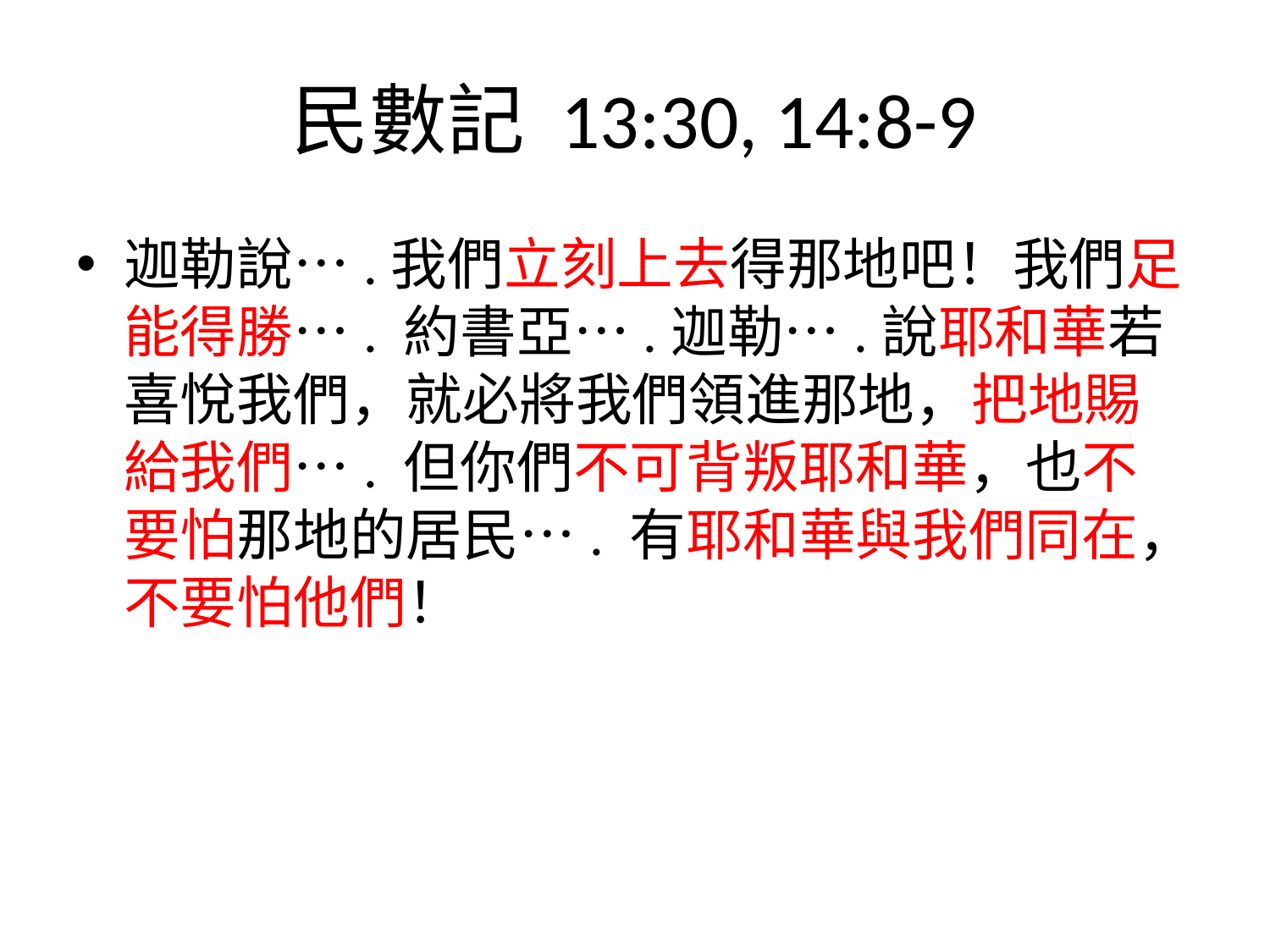

# 民數記‬ ‭13:30, 14:8-9
迦勒說….我們立刻上去得那地吧！我們足能得勝…. 約書亞….迦勒….說耶和華若喜悅我們，就必將我們領進那地，把地賜給我們…. 但你們不可背叛耶和華，也不要怕那地的居民…. 有耶和華與我們同在，不要怕他們！